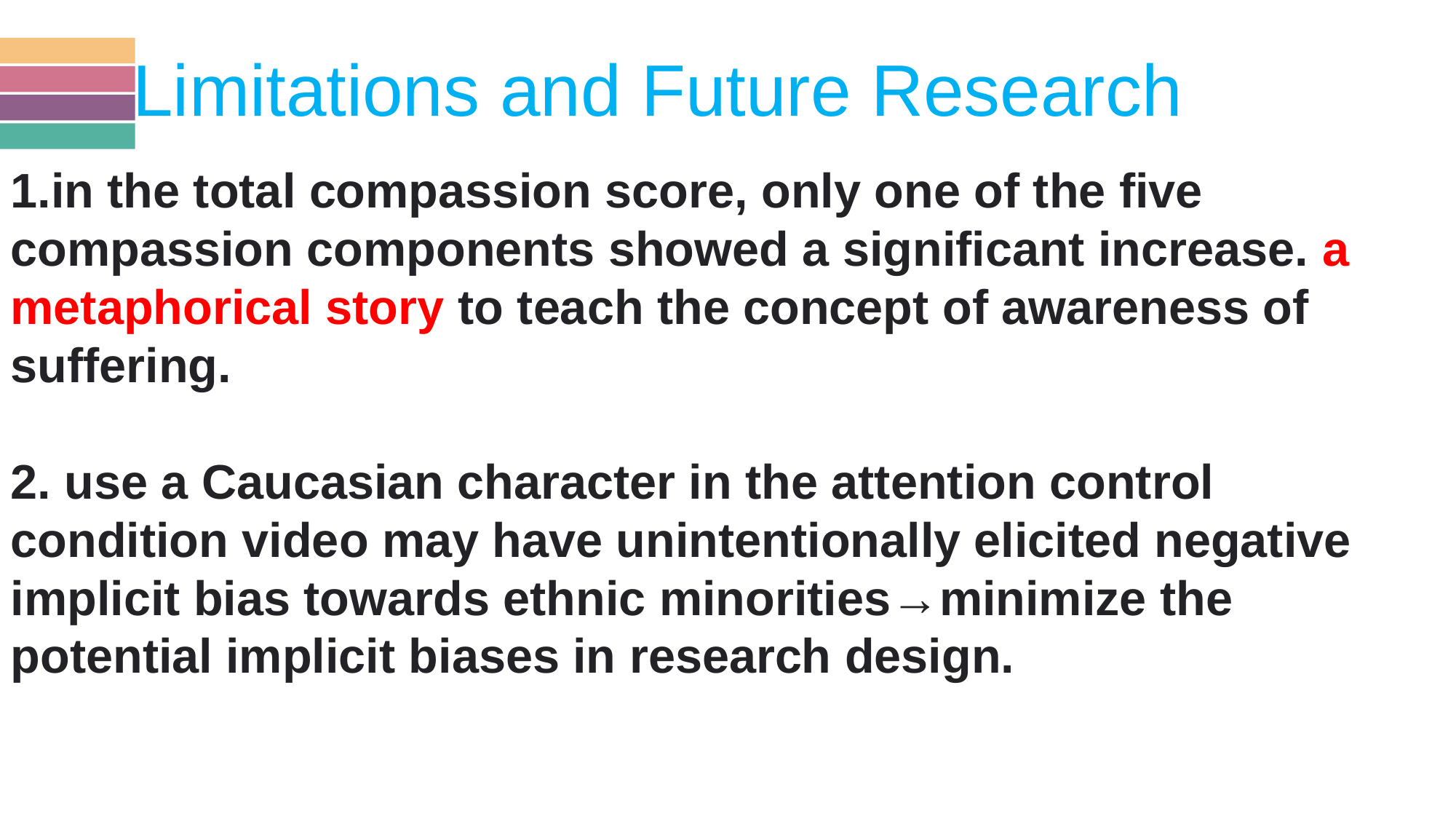

Limitations and Future Research

1.in the total compassion score, only one of the five compassion components showed a significant increase. a metaphorical story to teach the concept of awareness of suffering.

2. use a Caucasian character in the attention control condition video may have unintentionally elicited negative implicit bias towards ethnic minorities→minimize the potential implicit biases in research design.
PPT模板下载：www.1ppt.com/moban/     行业PPT模板：www.1ppt.com/hangye/
节日PPT模板：www.1ppt.com/jieri/           PPT素材下载：www.1ppt.com/sucai/
PPT背景图片：www.1ppt.com/beijing/      PPT图表下载：www.1ppt.com/tubiao/
优秀PPT下载：www.1ppt.com/xiazai/        PPT教程： www.1ppt.com/powerpoint/
Word教程： www.1ppt.com/word/              Excel教程：www.1ppt.com/excel/
资料下载：www.1ppt.com/ziliao/                PPT课件下载：www.1ppt.com/kejian/
范文下载：www.1ppt.com/fanwen/             试卷下载：www.1ppt.com/shiti/
教案下载：www.1ppt.com/jiaoan/
字体下载：www.1ppt.com/ziti/